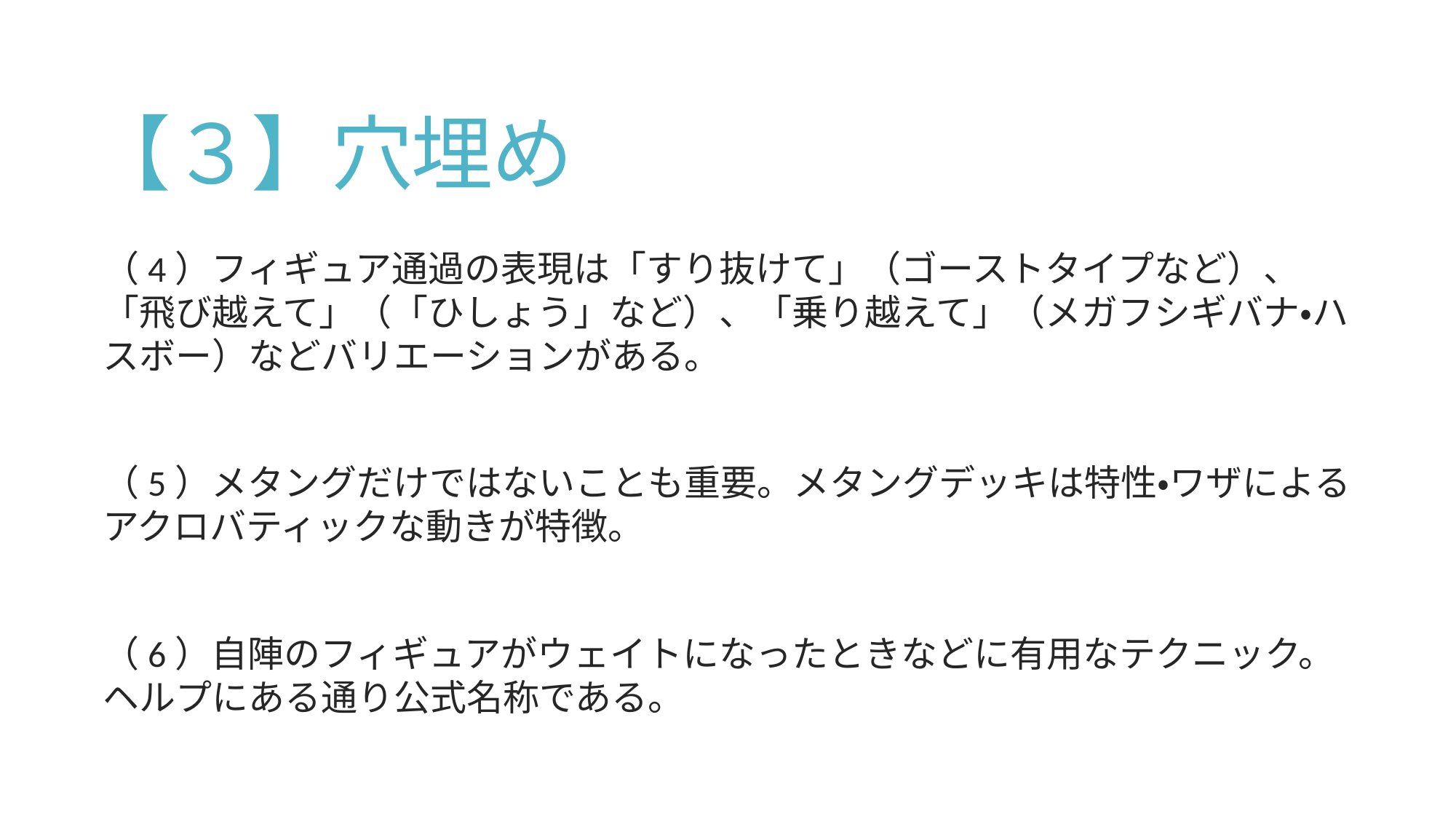

# 【３】穴埋め
（4）フィギュア通過の表現は「すり抜けて」（ゴーストタイプなど）、「飛び越えて」（「ひしょう」など）、「乗り越えて」（メガフシギバナ・ハスボー）などバリエーションがある。

（5）メタングだけではないことも重要。メタングデッキは特性・ワザによるアクロバティックな動きが特徴。

（6）自陣のフィギュアがウェイトになったときなどに有用なテクニック。ヘルプにある通り公式名称である。